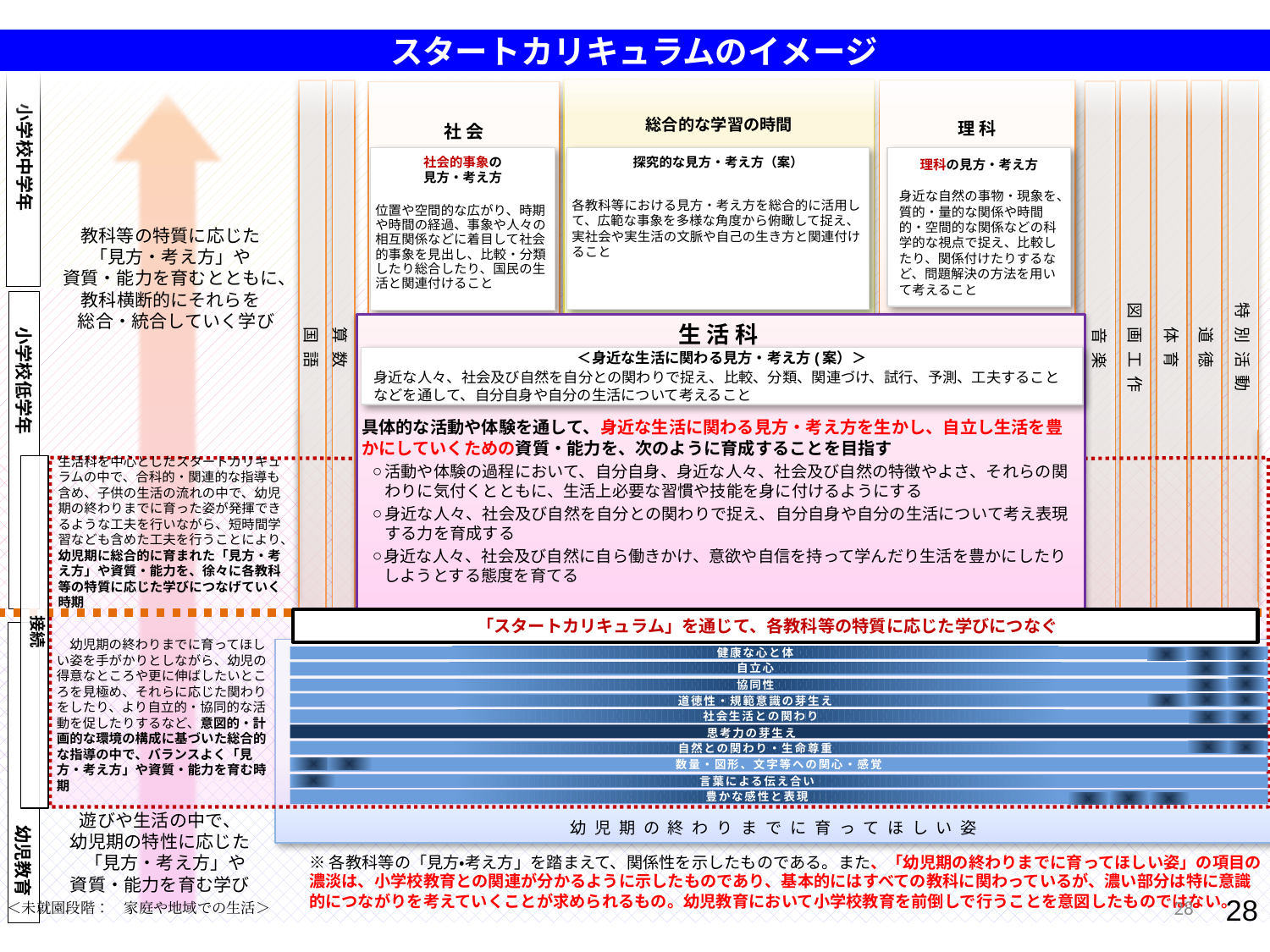

スタートカリキュラムのイメージ
小学校中学年

総合的な学習の時間

理 科

国語
算数
図画工作
体育
道徳
特別活動
音楽

社 会

社会的事象の
見方・考え方

位置や空間的な広がり、時期や時間の経過、事象や人々の相互関係などに着目して社会的事象を見出し、比較・分類したり総合したり、国民の生活と関連付けること
探究的な見方・考え方（案）

各教科等における見方・考え方を総合的に活用して、広範な事象を多様な角度から俯瞰して捉え、実社会や実生活の文脈や自己の生き方と関連付けること
理科の見方・考え方

身近な自然の事物・現象を、質的・量的な関係や時間的・空間的な関係などの科学的な視点で捉え、比較したり、関係付けたりするなど、問題解決の方法を用いて考えること
教科等の特質に応じた
「見方・考え方」や
資質・能力を育むとともに、
教科横断的にそれらを
総合・統合していく学び

小学校低学年
生 活 科

具体的な活動や体験を通して、身近な生活に関わる見方・考え方を生かし、自立し生活を豊かにしていくための資質・能力を、次のように育成することを目指す
活動や体験の過程において、自分自身、身近な人々、社会及び自然の特徴やよさ、それらの関わりに気付くとともに、生活上必要な習慣や技能を身に付けるようにする
身近な人々、社会及び自然を自分との関わりで捉え、自分自身や自分の生活について考え表現する力を育成する
身近な人々、社会及び自然に自ら働きかけ、意欲や自信を持って学んだり生活を豊かにしたりしようとする態度を育てる

＜身近な生活に関わる見方・考え方(案）＞

身近な人々、社会及び自然を自分との関わりで捉え、比較、分類、関連づけ、試行、予測、工夫すること
などを通して、自分自身や自分の生活について考えること
生活科を中心としたスタートカリキュラムの中で、合科的・関連的な指導も含め、子供の生活の流れの中で、幼児期の終わりまでに育った姿が発揮できるような工夫を行いながら、短時間学習なども含めた工夫を行うことにより、幼児期に総合的に育まれた「見方・考え方」や資質・能力を、徐々に各教科等の特質に応じた学びにつなげていく時期

接続

「スタートカリキュラム」を通じて、各教科等の特質に応じた学びにつなぐ

　幼児教育
幼児期の終わりまでに育ってほしい姿
　幼児期の終わりまでに育ってほしい姿を手がかりとしながら、幼児の得意なところや更に伸ばしたいところを見極め、それらに応じた関わりをしたり、より自立的・協同的な活動を促したりするなど、意図的・計画的な環境の構成に基づいた総合的な指導の中で、バランスよく「見方・考え方」や資質・能力を育む時期
健康な心と体
健康な心と体

自立心
自立心

協同性

協同性
道徳性・規範意識の芽生え

道徳性・規範意識の芽生え
社会生活との関わり
社会生活との関わり

思考力の芽生え

自然との関わり・生命尊重

自然との関わり・生命尊重

数量・図形、文字等への関心・感覚

言葉による伝え合い

言葉による伝え合い
豊かな感性と表現

豊かな感性と表現

遊びや生活の中で、
幼児期の特性に応じた
「見方・考え方」や
資質・能力を育む学び
※各教科等の「見方・考え方」を踏まえて、関係性を示したものである。また、「幼児期の終わりまでに育ってほしい姿」の項目の濃淡は、小学校教育との関連が分かるように示したものであり、基本的にはすべての教科に関わっているが、濃い部分は特に意識的につながりを考えていくことが求められるもの。幼児教育において小学校教育を前倒しで行うことを意図したものではない。
28
28
＜未就園段階：　家庭や地域での生活＞